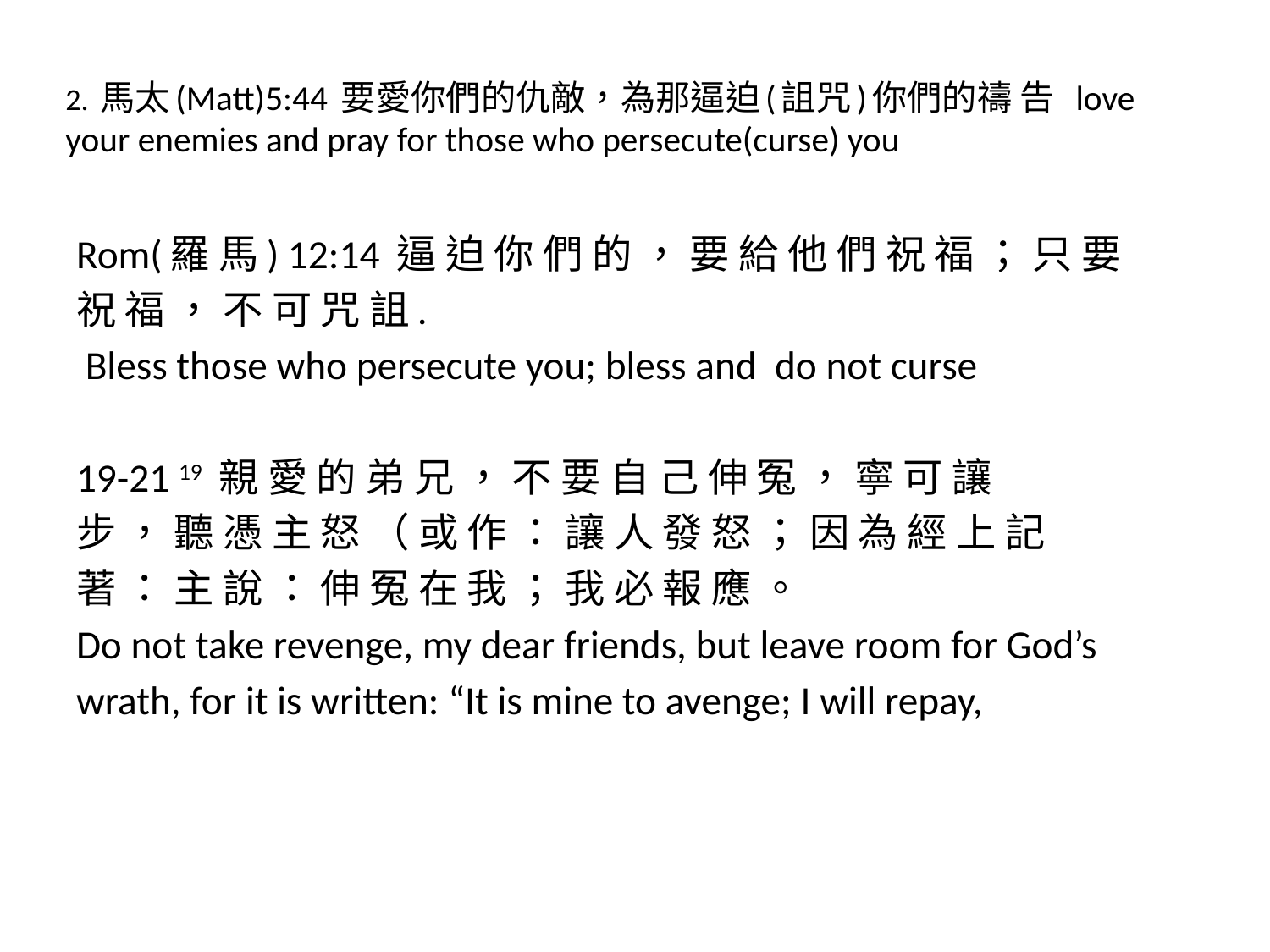

# 2. 馬太(Matt)5:44 要愛你們的仇敵，為那逼迫(詛咒)你們的禱 告  love your enemies and pray for those who persecute(curse) you
Rom(羅 馬) 12:14 逼 迫 你 們 的 ， 要 給 他 們 祝 福 ； 只 要
祝 福 ， 不 可 咒 詛.
 Bless those who persecute you; bless and  do not curse

19-21 19 親 愛 的 弟 兄 ， 不 要 自 己 伸 冤 ， 寧 可 讓
步 ， 聽 憑 主 怒 （ 或 作 ： 讓 人 發 怒 ； 因 為 經 上 記
著 ： 主 說 ： 伸 冤 在 我 ； 我 必 報 應 。
Do not take revenge, my dear friends, but leave room for God’s
wrath, for it is written: “It is mine to avenge; I will repay,